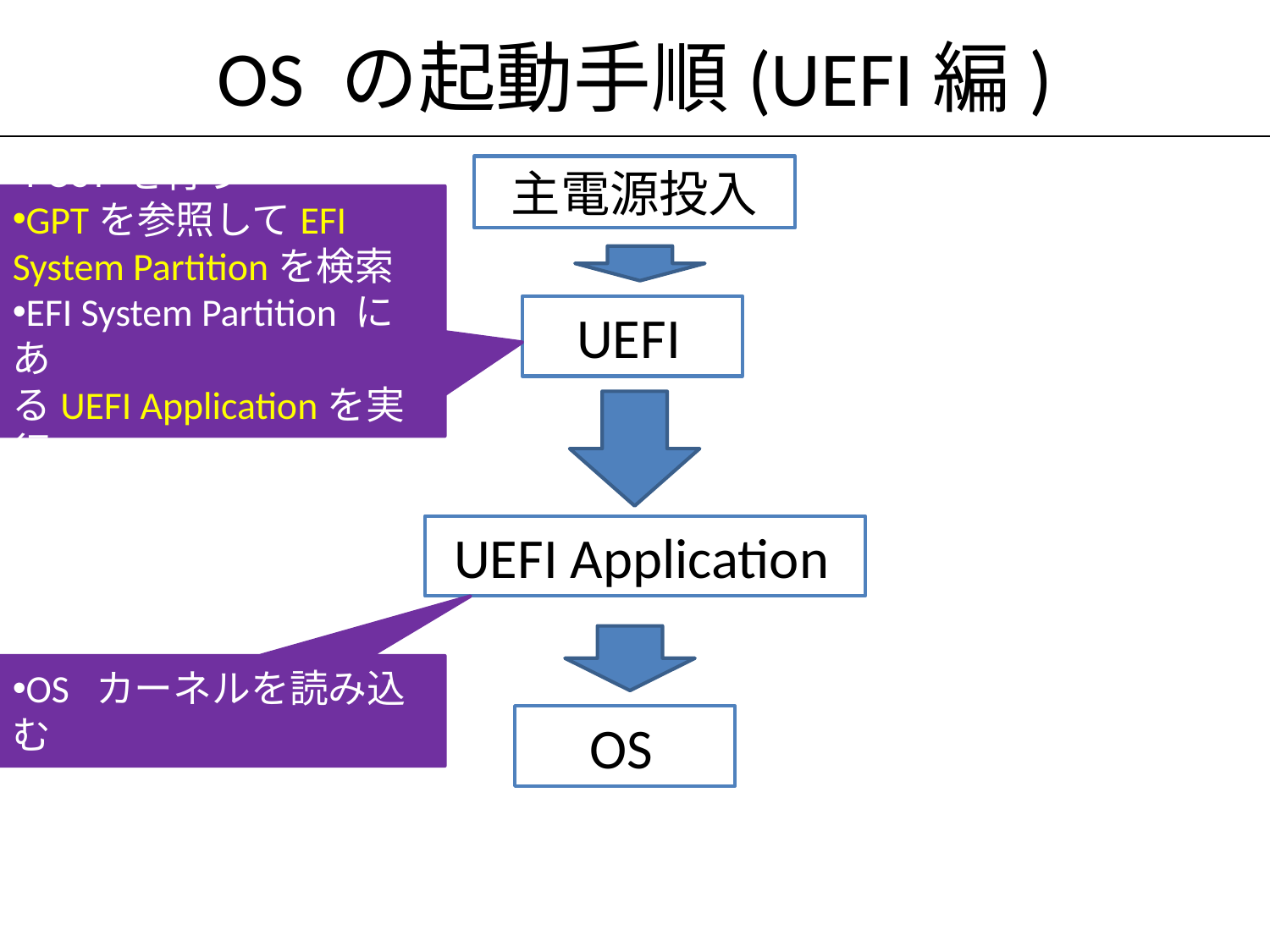

# OS の起動手順(UEFI編)
主電源投入
POST を行う
GPTを参照してEFI
System Partitionを検索
EFI System Partition にあ
るUEFI Applicationを実行

UEFI

UEFI Application

OS  カーネルを読み込む
OS